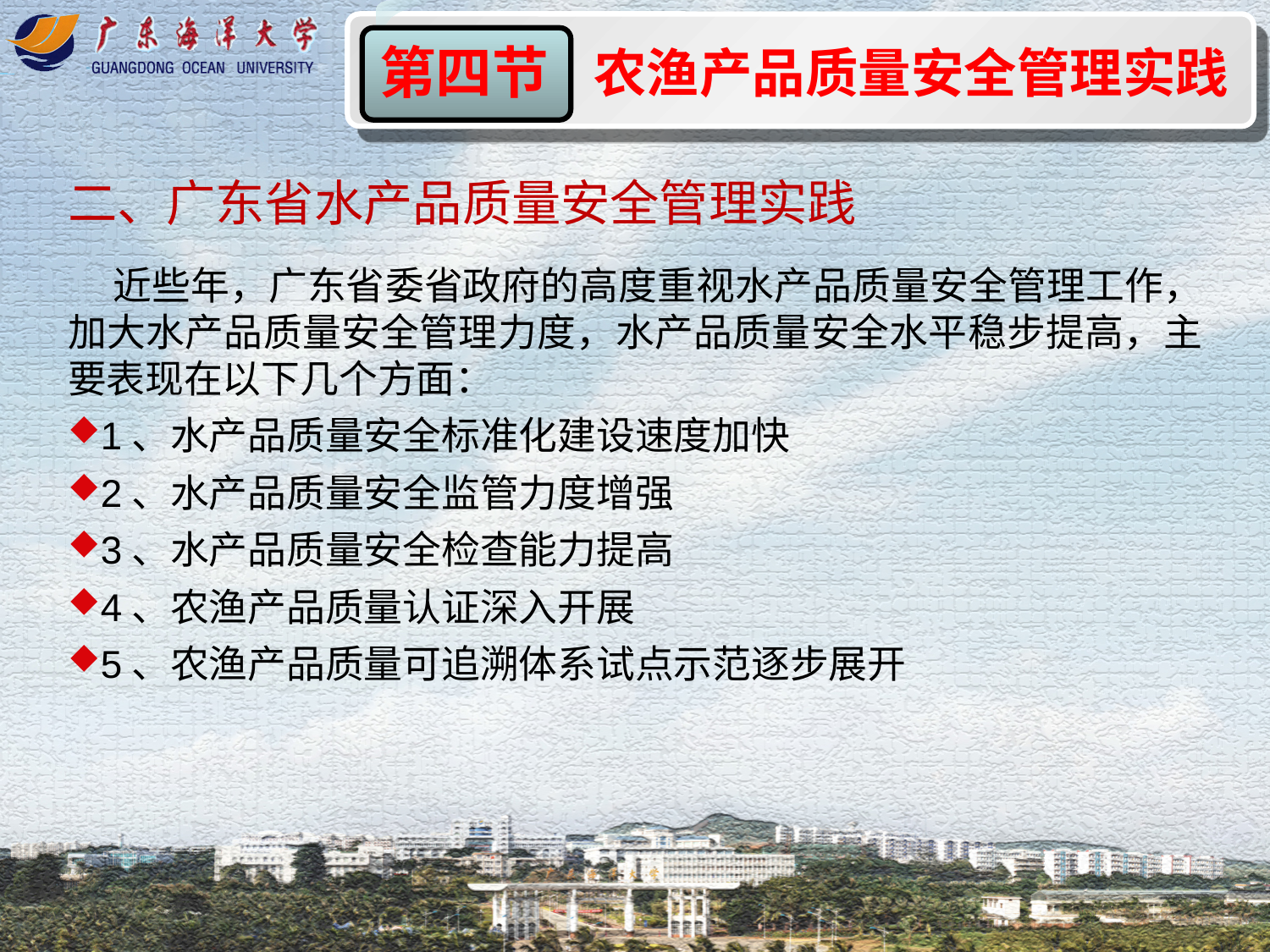

农渔产品质量安全管理实践

第四节
二、广东省水产品质量安全管理实践
    近些年，广东省委省政府的高度重视水产品质量安全管理工作，加大水产品质量安全管理力度，水产品质量安全水平稳步提高，主要表现在以下几个方面：
1、水产品质量安全标准化建设速度加快
2、水产品质量安全监管力度增强
3、水产品质量安全检查能力提高
4、农渔产品质量认证深入开展
5、农渔产品质量可追溯体系试点示范逐步展开